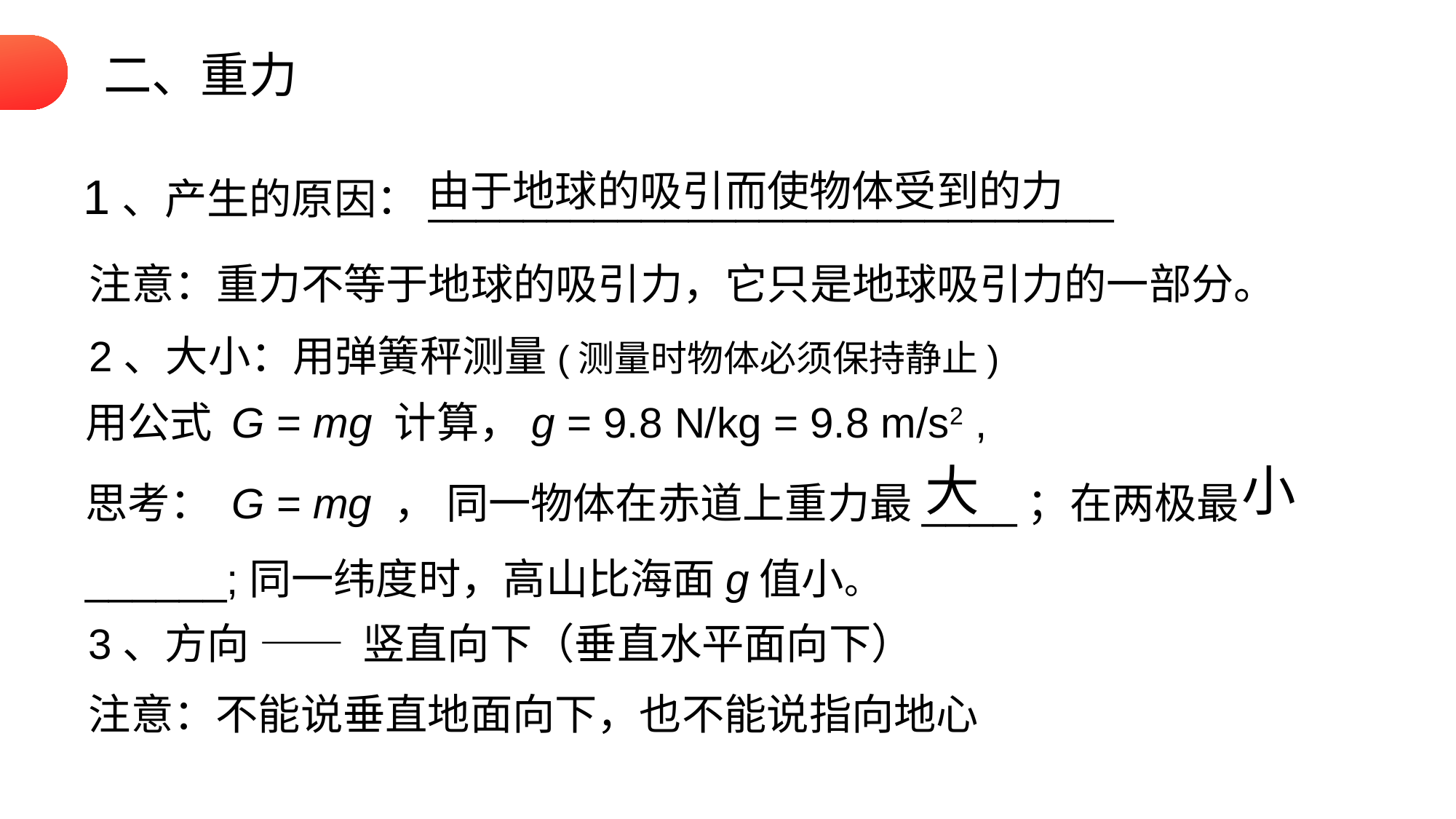

二、重力
由于地球的吸引而使物体受到的力
1、产生的原因：_____________________________
注意：重力不等于地球的吸引力，它只是地球吸引力的一部分。
2、大小：用弹簧秤测量(测量时物体必须保持静止)
用公式 G = mg 计算，g = 9.8 N/kg = 9.8 m/s2 ,
思考： G = mg ， 同一物体在赤道上重力最____；在两极最______;同一纬度时，高山比海面g值小。
大
小
3、方向 ——  竖直向下（垂直水平面向下）
注意：不能说垂直地面向下，也不能说指向地心